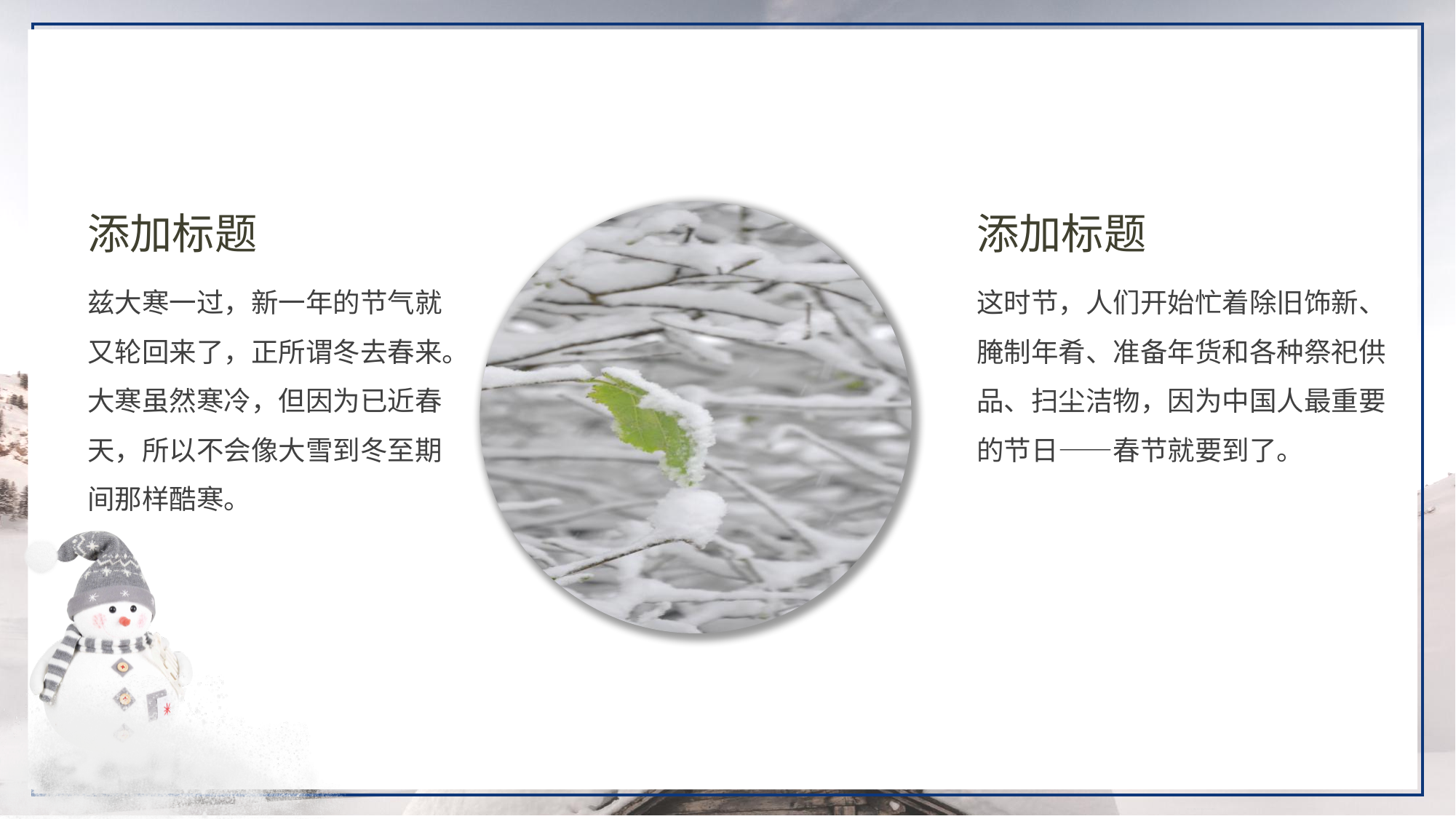

添加标题
兹大寒一过，新一年的节气就又轮回来了，正所谓冬去春来。大寒虽然寒冷，但因为已近春天，所以不会像大雪到冬至期间那样酷寒。

添加标题
这时节，人们开始忙着除旧饰新、腌制年肴、准备年货和各种祭祀供品、扫尘洁物，因为中国人最重要的节日——春节就要到了。
节日PPT模板 http:// www.PPT818.com/jieri/